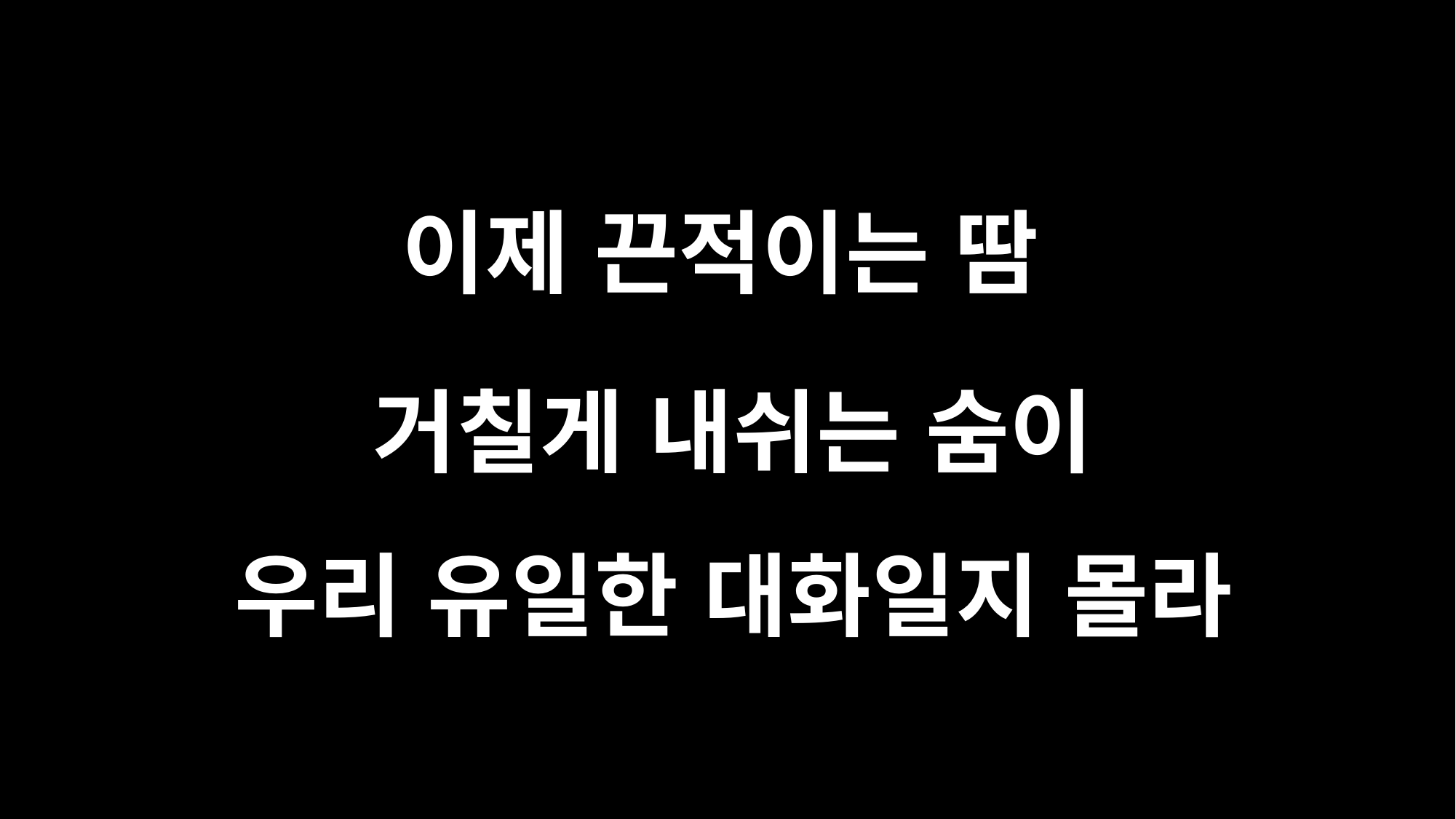

이제 끈적이는 땀
거칠게 내쉬는 숨이
우리 유일한 대화일지 몰라